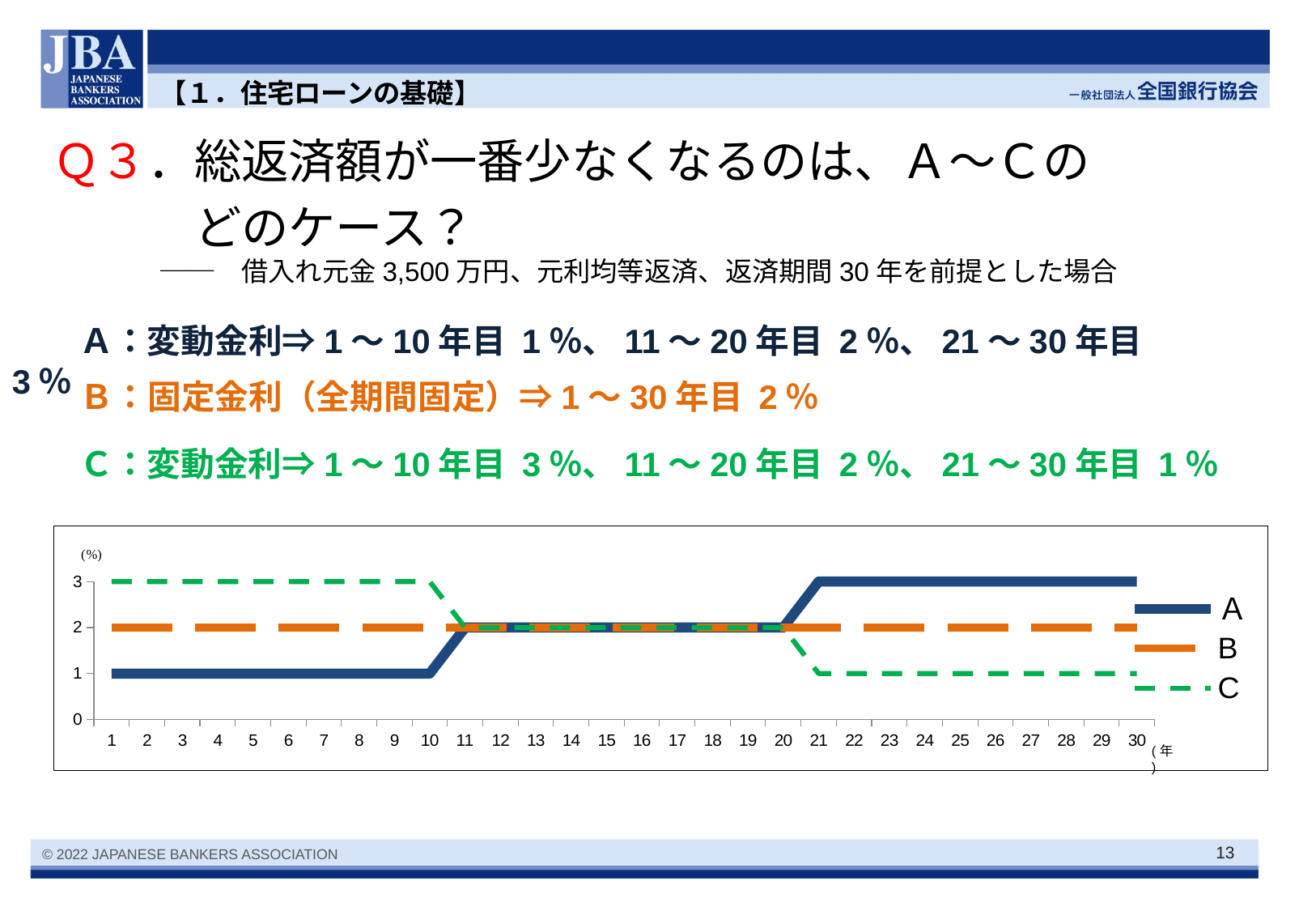

【１．住宅ローンの基礎】
Ｑ３．総返済額が一番少なくなるのは、Ａ～Ｃの
　　　どのケース？
　　　　──　借入れ元金3,500万円、元利均等返済、返済期間30年を前提とした場合
　　Ａ：変動金利⇒1～10年目 1％、11～20年目 2％、21～30年目 3％
　　Ｂ：固定金利（全期間固定）⇒1～30年目 2％
　　Ｃ：変動金利⇒1～10年目 3％、11～20年目 2％、21～30年目 1％

### Chart

| Category | Ａ | B | C |
|---|---|---|---|
| 1 | 1.0 | 2.0 | 3.0 |
| 2 | 1.0 | 2.0 | 3.0 |
| 3 | 1.0 | 2.0 | 3.0 |
| 4 | 1.0 | 2.0 | 3.0 |
| 5 | 1.0 | 2.0 | 3.0 |
| 6 | 1.0 | 2.0 | 3.0 |
| 7 | 1.0 | 2.0 | 3.0 |
| 8 | 1.0 | 2.0 | 3.0 |
| 9 | 1.0 | 2.0 | 3.0 |
| 10 | 1.0 | 2.0 | 3.0 |
| 11 | 2.0 | 2.0 | 2.0 |
| 12 | 2.0 | 2.0 | 2.0 |
| 13 | 2.0 | 2.0 | 2.0 |
| 14 | 2.0 | 2.0 | 2.0 |
| 15 | 2.0 | 2.0 | 2.0 |
| 16 | 2.0 | 2.0 | 2.0 |
| 17 | 2.0 | 2.0 | 2.0 |
| 18 | 2.0 | 2.0 | 2.0 |
| 19 | 2.0 | 2.0 | 2.0 |
| 20 | 2.0 | 2.0 | 2.0 |
| 21 | 3.0 | 2.0 | 1.0 |
| 22 | 3.0 | 2.0 | 1.0 |
| 23 | 3.0 | 2.0 | 1.0 |
| 24 | 3.0 | 2.0 | 1.0 |
| 25 | 3.0 | 2.0 | 1.0 |
| 26 | 3.0 | 2.0 | 1.0 |
| 27 | 3.0 | 2.0 | 1.0 |
| 28 | 3.0 | 2.0 | 1.0 |
| 29 | 3.0 | 2.0 | 1.0 |
| 30 | 3.0 | 2.0 | 1.0 |